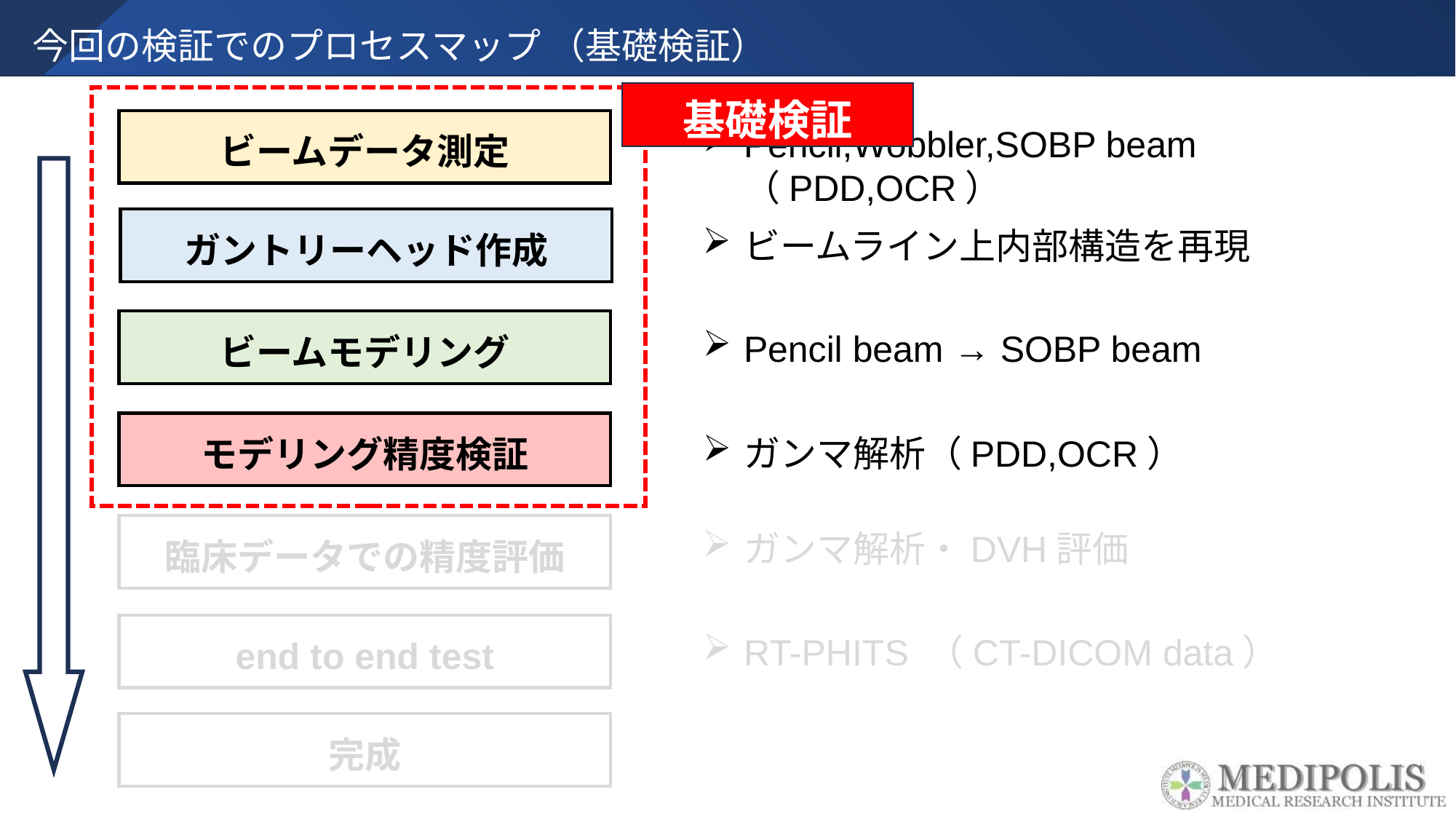

今回の検証でのプロセスマップ （基礎検証）
基礎検証

ビームデータ測定
Pencil,Wobbler,SOBP beam （PDD,OCR）

ガントリーヘッド作成
ビームライン上内部構造を再現
ビームモデリング
Pencil beam → SOBP beam
モデリング精度検証
ガンマ解析（PDD,OCR）
臨床データでの精度評価
ガンマ解析・DVH評価
end to end test
RT-PHITS （CT-DICOM data）
完成